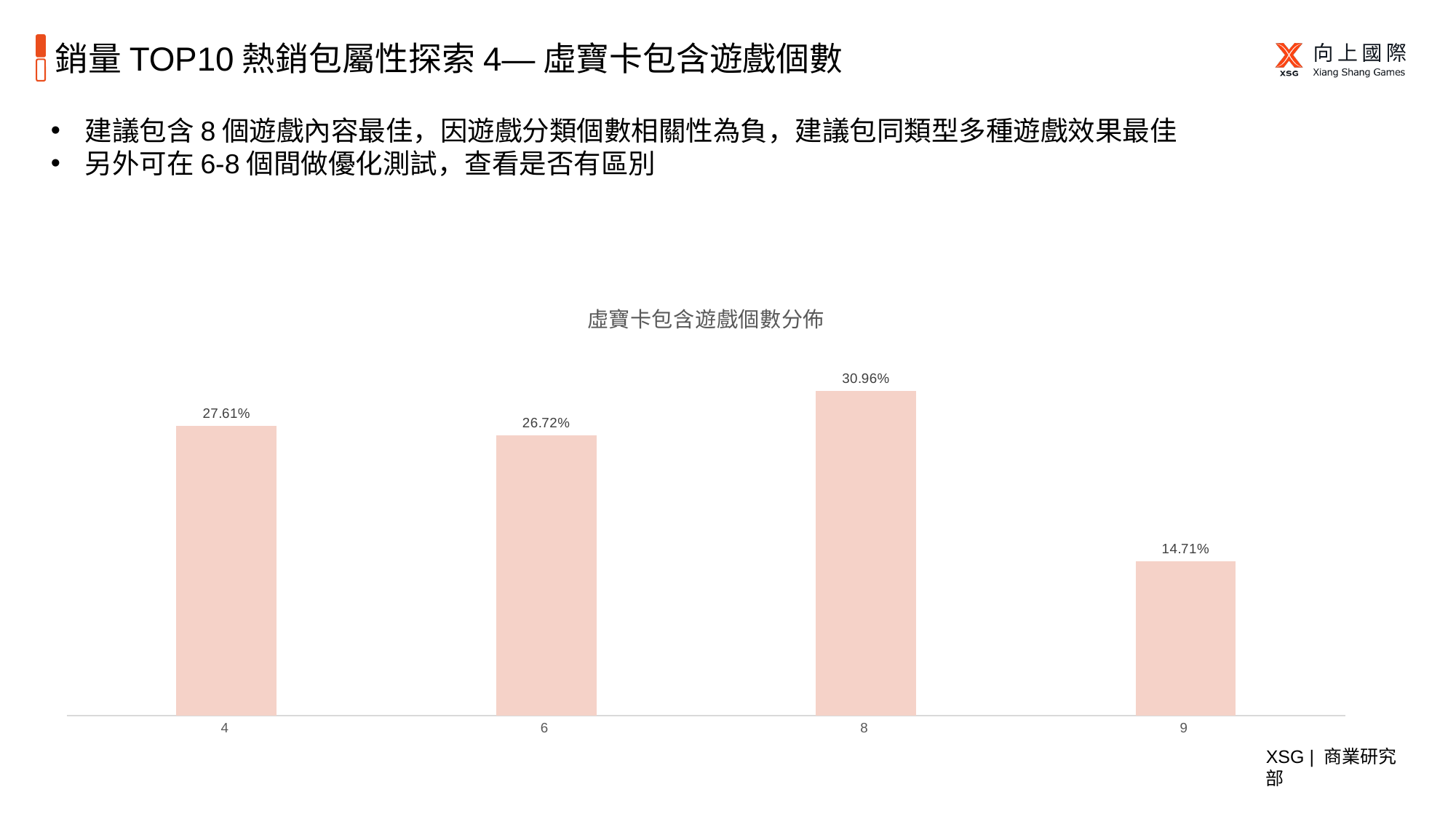

# 銷量TOP10熱銷包屬性探索4—虛寶卡包含遊戲個數
建議包含8個遊戲內容最佳，因遊戲分類個數相關性為負，建議包同類型多種遊戲效果最佳
另外可在6-8個間做優化測試，查看是否有區別

### Chart: 虛寶卡包含遊戲個數分佈

| Category |  |
|---|---|
| 4 | 0.2761051152457063 |
| 6 | 0.2671543316588871 |
| 8 | 0.309648497923801 |
| 9 | 0.14709205517160562 |